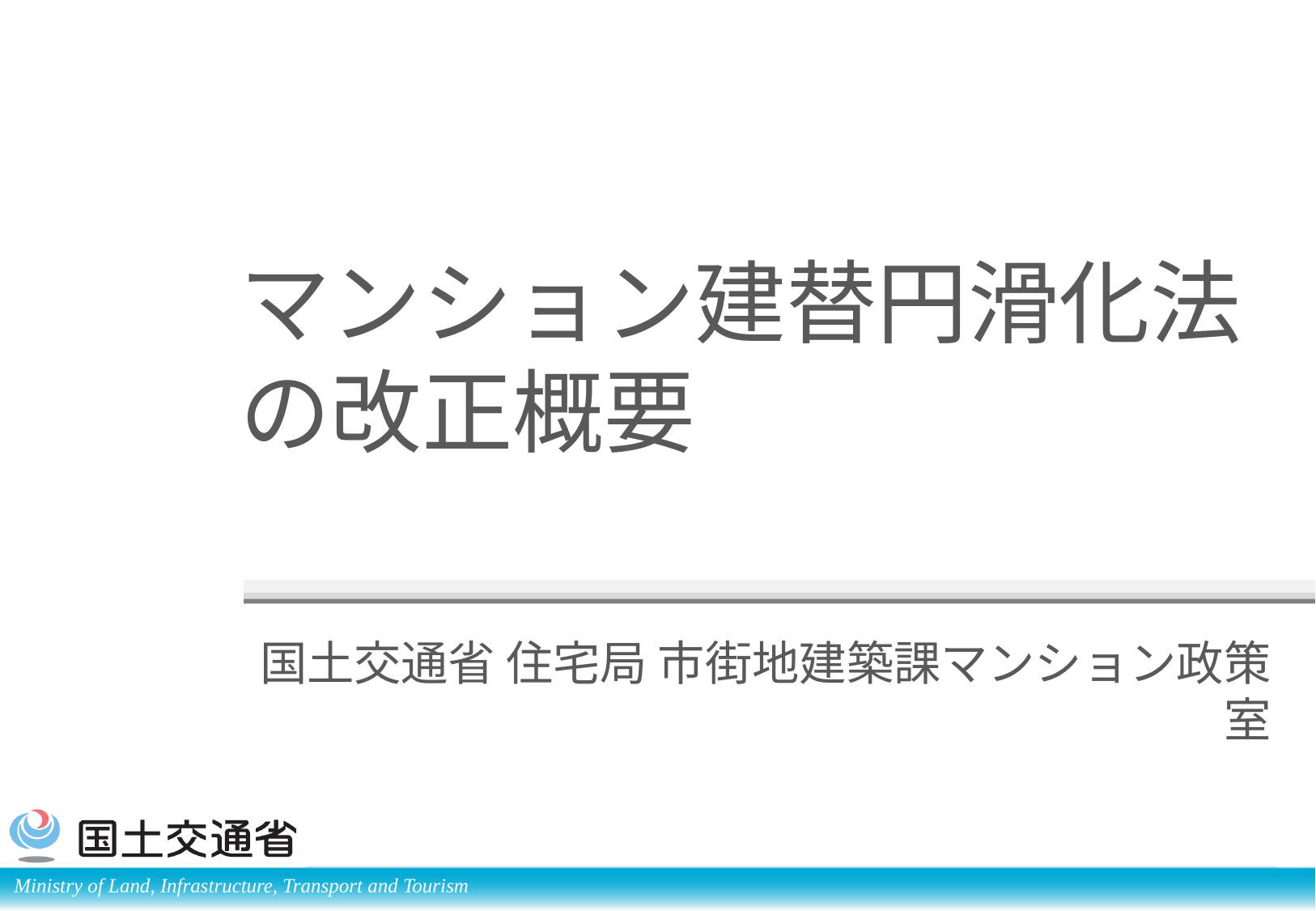

# マンション建替円滑化法の改正概要

国土交通省 住宅局 市街地建築課マンション政策室